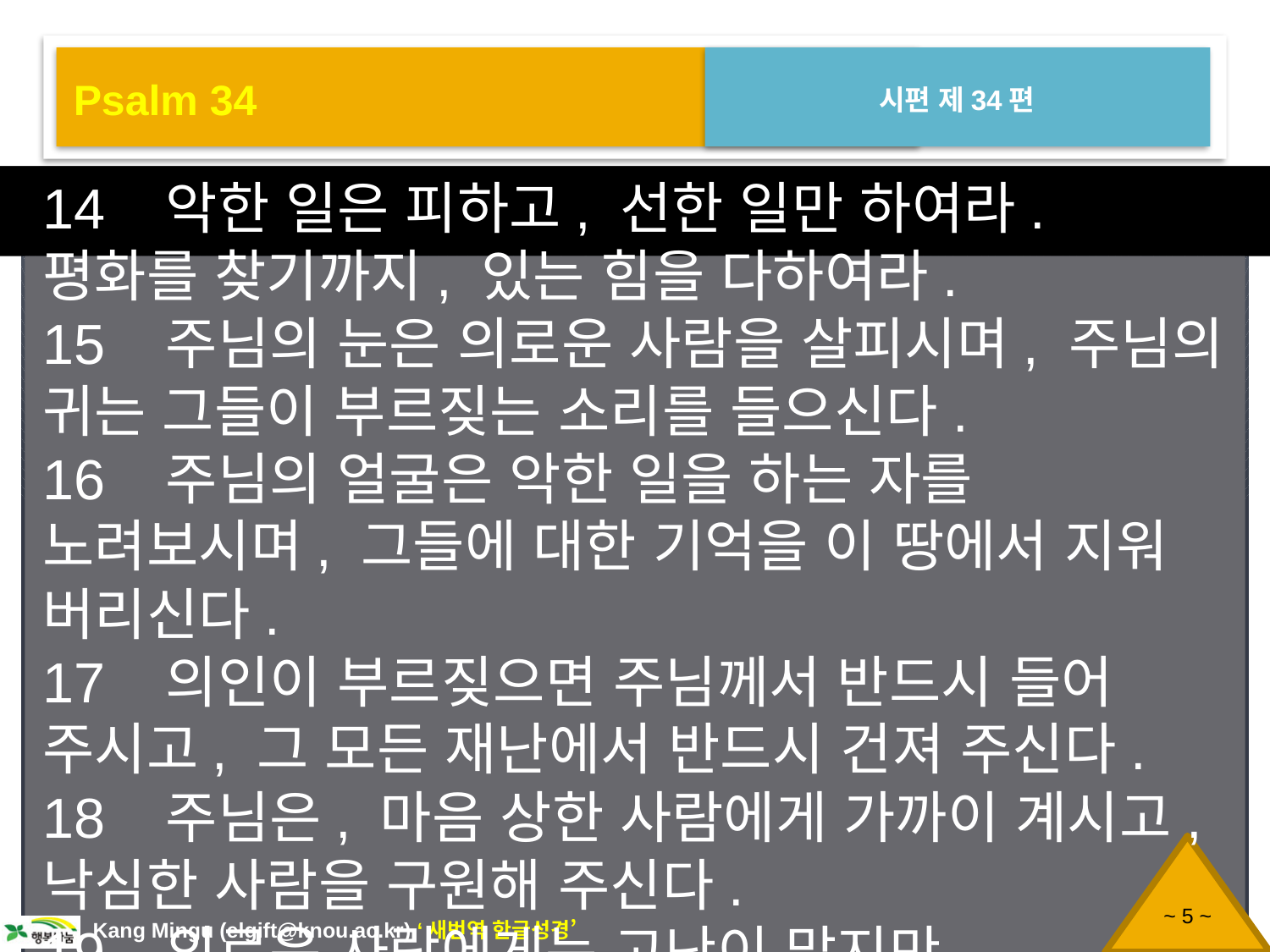

Psalm 34
시편 제34편
14   악한 일은 피하고, 선한 일만 하여라. 평화를 찾기까지, 있는 힘을 다하여라.
15   주님의 눈은 의로운 사람을 살피시며, 주님의 귀는 그들이 부르짖는 소리를 들으신다.
16   주님의 얼굴은 악한 일을 하는 자를 노려보시며, 그들에 대한 기억을 이 땅에서 지워 버리신다.
17   의인이 부르짖으면 주님께서 반드시 들어 주시고, 그 모든 재난에서 반드시 건져 주신다.
18   주님은, 마음 상한 사람에게 가까이 계시고, 낙심한 사람을 구원해 주신다.
19   의로운 사람에게는 고난이 많지만,